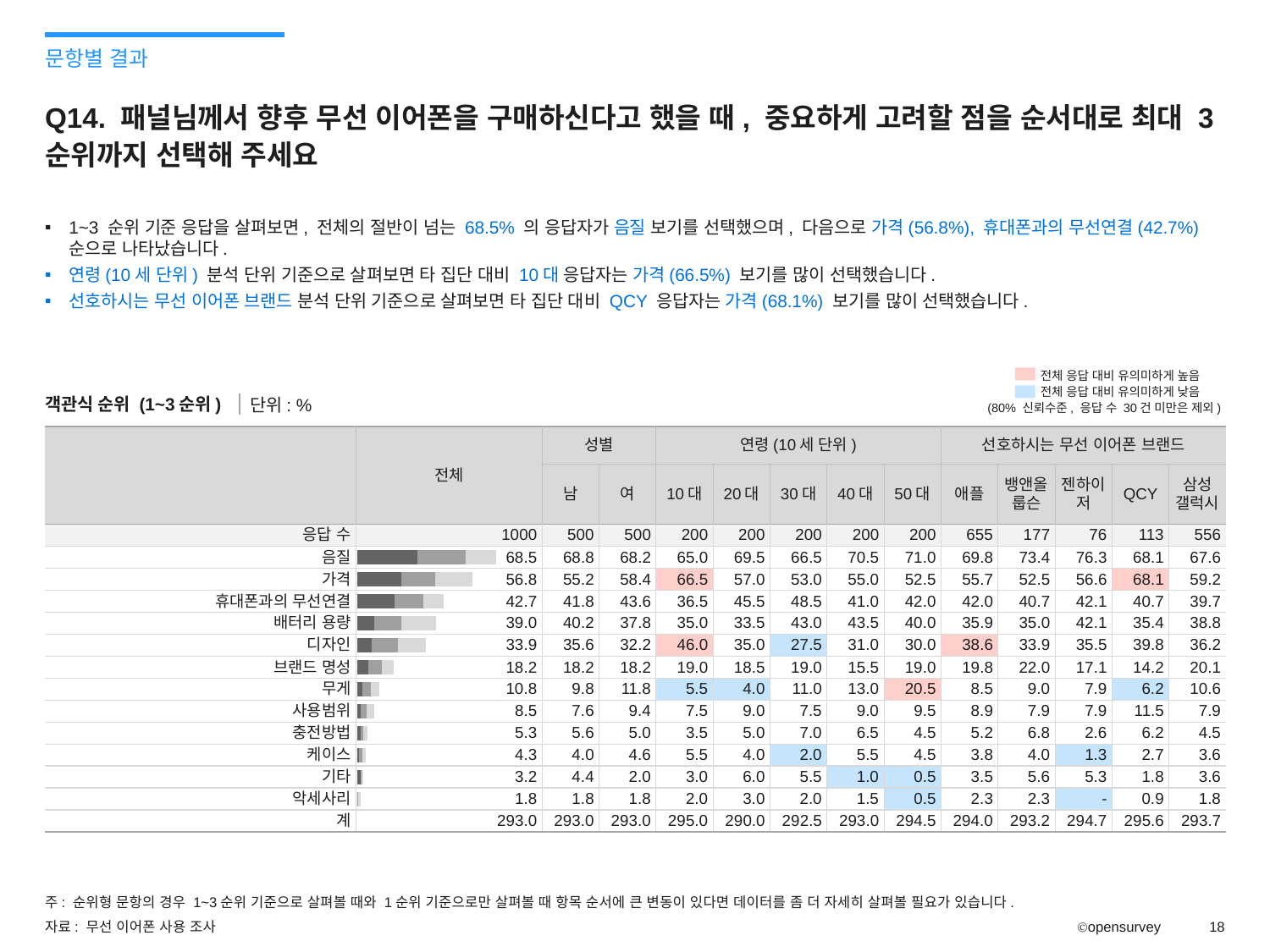

문항별 결과
# Q14. 패널님께서 향후 무선 이어폰을 구매하신다고 했을 때, 중요하게 고려할 점을 순서대로 최대 3순위까지 선택해 주세요
1~3 순위 기준 응답을 살펴보면, 전체의 절반이 넘는 68.5% 의 응답자가 음질 보기를 선택했으며, 다음으로 가격(56.8%), 휴대폰과의 무선연결(42.7%) 순으로 나타났습니다.
연령(10세 단위) 분석 단위 기준으로 살펴보면 타 집단 대비 10대 응답자는 가격(66.5%) 보기를 많이 선택했습니다.
선호하시는 무선 이어폰 브랜드 분석 단위 기준으로 살펴보면 타 집단 대비 QCY 응답자는 가격(68.1%) 보기를 많이 선택했습니다.
H
전체 응답 대비 유의미하게 높음
전체 응답 대비 유의미하게 낮음
L
객관식 순위 (1~3순위)
단위: %
(80% 신뢰수준, 응답 수 30건 미만은 제외)
|  | 전체 | 성별 |  | 연령(10세 단위) |  |  |  |  | 선호하시는 무선 이어폰 브랜드 |  |  |  |  |
| --- | --- | --- | --- | --- | --- | --- | --- | --- | --- | --- | --- | --- | --- |
|  |  | 남 | 여 | 10대 | 20대 | 30대 | 40대 | 50대 | 애플 | 뱅앤올룹슨 | 젠하이저 | QCY | 삼성 갤럭시 |
| 응답 수 | 1000 | 500 | 500 | 200 | 200 | 200 | 200 | 200 | 655 | 177 | 76 | 113 | 556 |
| 음질 | 68.5 | 68.8 | 68.2 | 65.0 | 69.5 | 66.5 | 70.5 | 71.0 | 69.8 | 73.4 | 76.3 | 68.1 | 67.6 |
| 가격 | 56.8 | 55.2 | 58.4 | 66.5 | 57.0 | 53.0 | 55.0 | 52.5 | 55.7 | 52.5 | 56.6 | 68.1 | 59.2 |
| 휴대폰과의 무선연결 | 42.7 | 41.8 | 43.6 | 36.5 | 45.5 | 48.5 | 41.0 | 42.0 | 42.0 | 40.7 | 42.1 | 40.7 | 39.7 |
| 배터리 용량 | 39.0 | 40.2 | 37.8 | 35.0 | 33.5 | 43.0 | 43.5 | 40.0 | 35.9 | 35.0 | 42.1 | 35.4 | 38.8 |
| 디자인 | 33.9 | 35.6 | 32.2 | 46.0 | 35.0 | 27.5 | 31.0 | 30.0 | 38.6 | 33.9 | 35.5 | 39.8 | 36.2 |
| 브랜드 명성 | 18.2 | 18.2 | 18.2 | 19.0 | 18.5 | 19.0 | 15.5 | 19.0 | 19.8 | 22.0 | 17.1 | 14.2 | 20.1 |
| 무게 | 10.8 | 9.8 | 11.8 | 5.5 | 4.0 | 11.0 | 13.0 | 20.5 | 8.5 | 9.0 | 7.9 | 6.2 | 10.6 |
| 사용범위 | 8.5 | 7.6 | 9.4 | 7.5 | 9.0 | 7.5 | 9.0 | 9.5 | 8.9 | 7.9 | 7.9 | 11.5 | 7.9 |
| 충전방법 | 5.3 | 5.6 | 5.0 | 3.5 | 5.0 | 7.0 | 6.5 | 4.5 | 5.2 | 6.8 | 2.6 | 6.2 | 4.5 |
| 케이스 | 4.3 | 4.0 | 4.6 | 5.5 | 4.0 | 2.0 | 5.5 | 4.5 | 3.8 | 4.0 | 1.3 | 2.7 | 3.6 |
| 기타 | 3.2 | 4.4 | 2.0 | 3.0 | 6.0 | 5.5 | 1.0 | 0.5 | 3.5 | 5.6 | 5.3 | 1.8 | 3.6 |
| 악세사리 | 1.8 | 1.8 | 1.8 | 2.0 | 3.0 | 2.0 | 1.5 | 0.5 | 2.3 | 2.3 | - | 0.9 | 1.8 |
| 계 | 293.0 | 293.0 | 293.0 | 295.0 | 290.0 | 292.5 | 293.0 | 294.5 | 294.0 | 293.2 | 294.7 | 295.6 | 293.7 |

### Chart

| Category |  |  |  |
|---|---|---|---|
| 0 | 296.0 | 238.0 | 151.0 |
| 1 | 218.0 | 166.0 | 184.0 |
| 2 | 183.0 | 144.0 | 100.0 |
| 3 | 83.0 | 134.0 | 173.0 |
| 4 | 73.0 | 129.0 | 137.0 |
| 5 | 56.0 | 67.0 | 59.0 |
| 6 | 27.0 | 42.0 | 39.0 |
| 7 | 20.0 | 26.0 | 39.0 |
| 8 | 16.0 | 14.0 | 23.0 |
| 9 | 10.0 | 15.0 | 18.0 |
| 10 | 18.0 | 6.0 | 8.0 |
| 11 | 0.0 | 6.0 | 12.0 |
주: 순위형 문항의 경우 1~3순위 기준으로 살펴볼 때와 1순위 기준으로만 살펴볼 때 항목 순서에 큰 변동이 있다면 데이터를 좀 더 자세히 살펴볼 필요가 있습니다.
자료: 무선 이어폰 사용 조사
Ⓒopensurvey
18